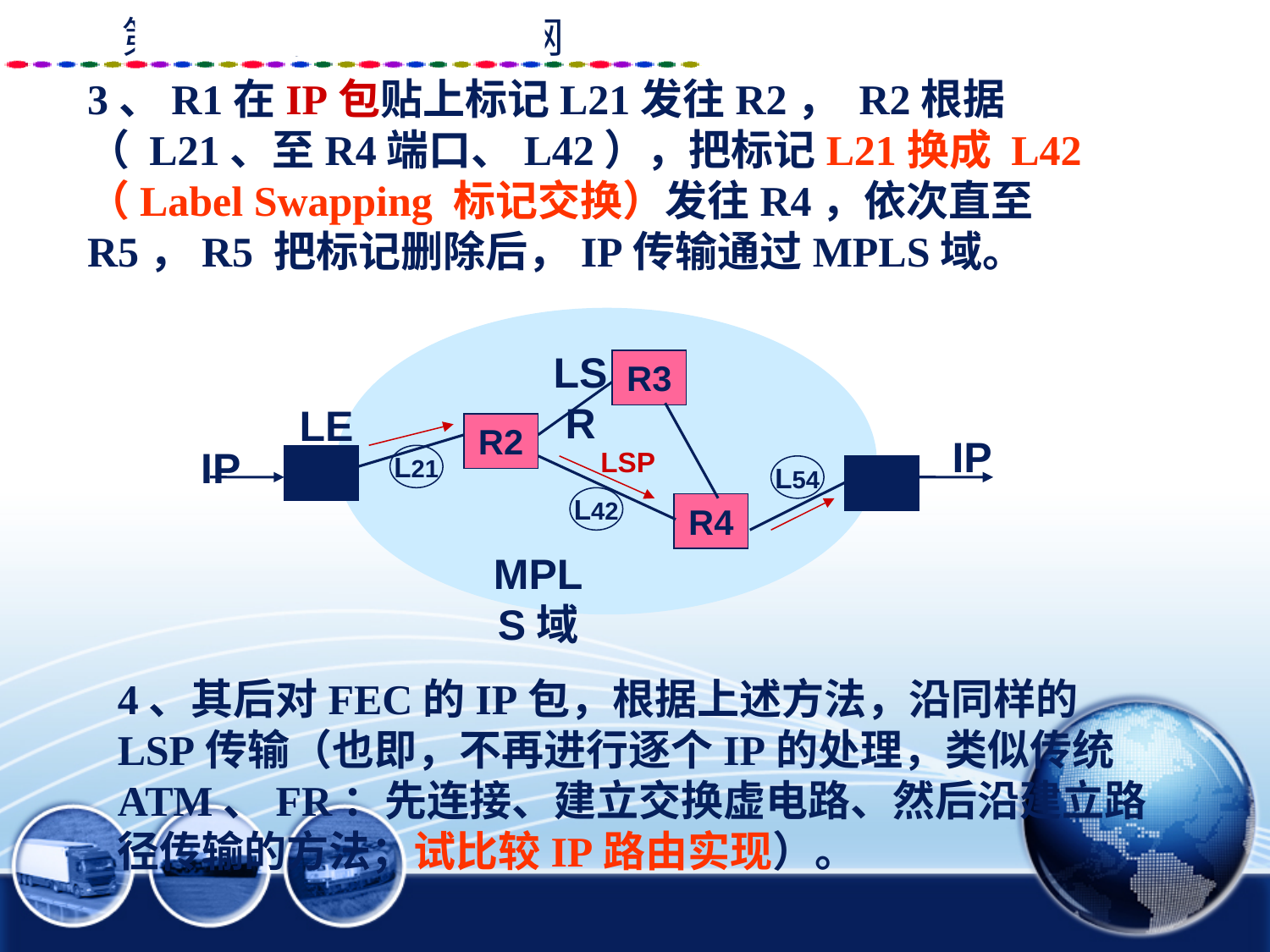

3、R1在IP包贴上标记L21发往R2， R2根据（ L21、至R4端口、L42），把标记L21换成 L42（Label Swapping 标记交换）发往R4，依次直至R5，R5 把标记删除后，IP传输通过MPLS域。

LSR
R3

LER

R2

IP
IP

LSP
R1
L21

L54
R5

L42
R4

MPLS域
4、其后对FEC的IP包，根据上述方法，沿同样的LSP传输（也即，不再进行逐个IP的处理，类似传统ATM、FR：先连接、建立交换虚电路、然后沿建立路径传输的方法；试比较IP路由实现）。